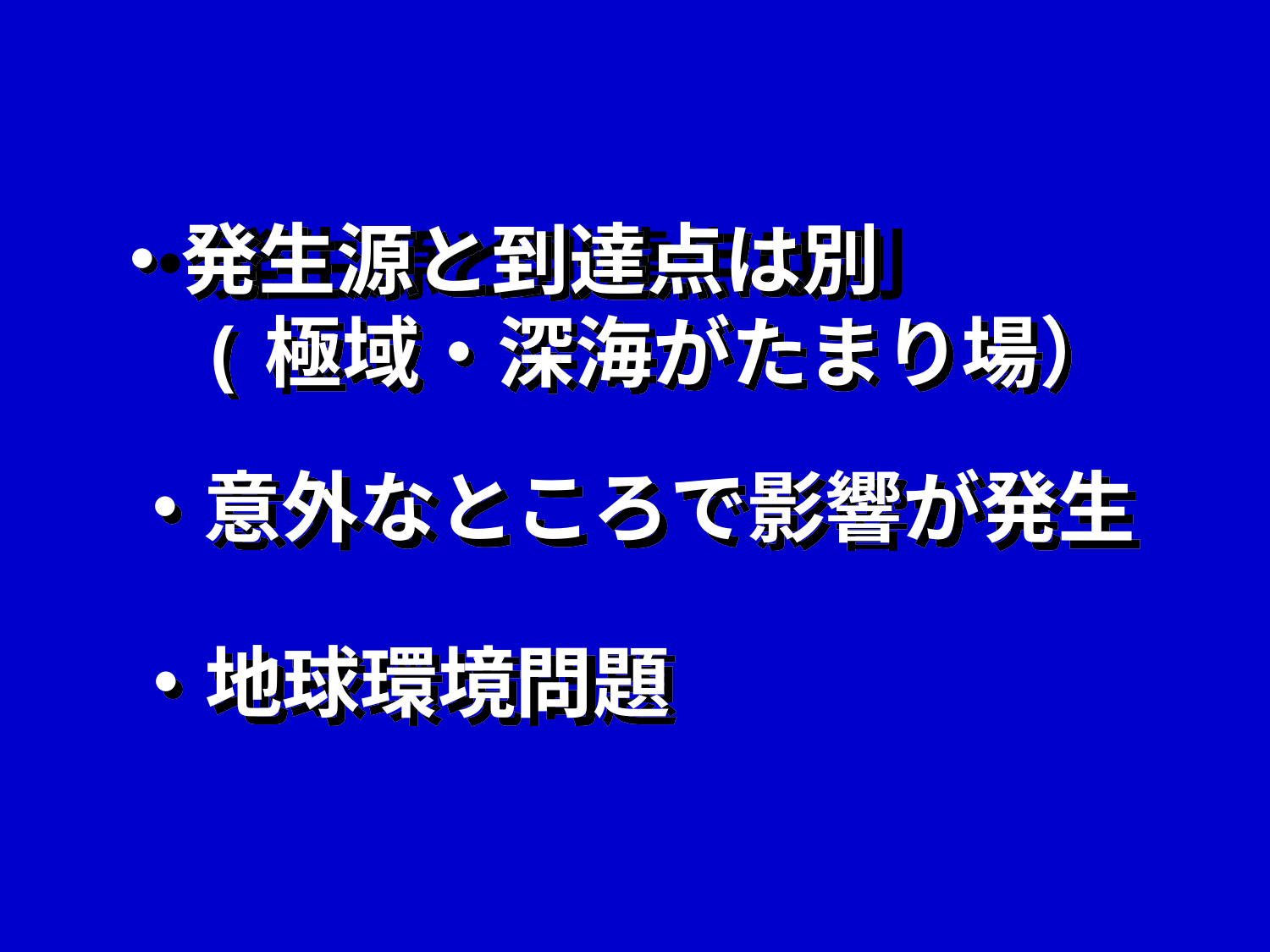

・発生源と到達点は別
　(極域・深海がたまり場）

・発生源と到達点は別

・意外なところで影響が発生
・地球環境問題